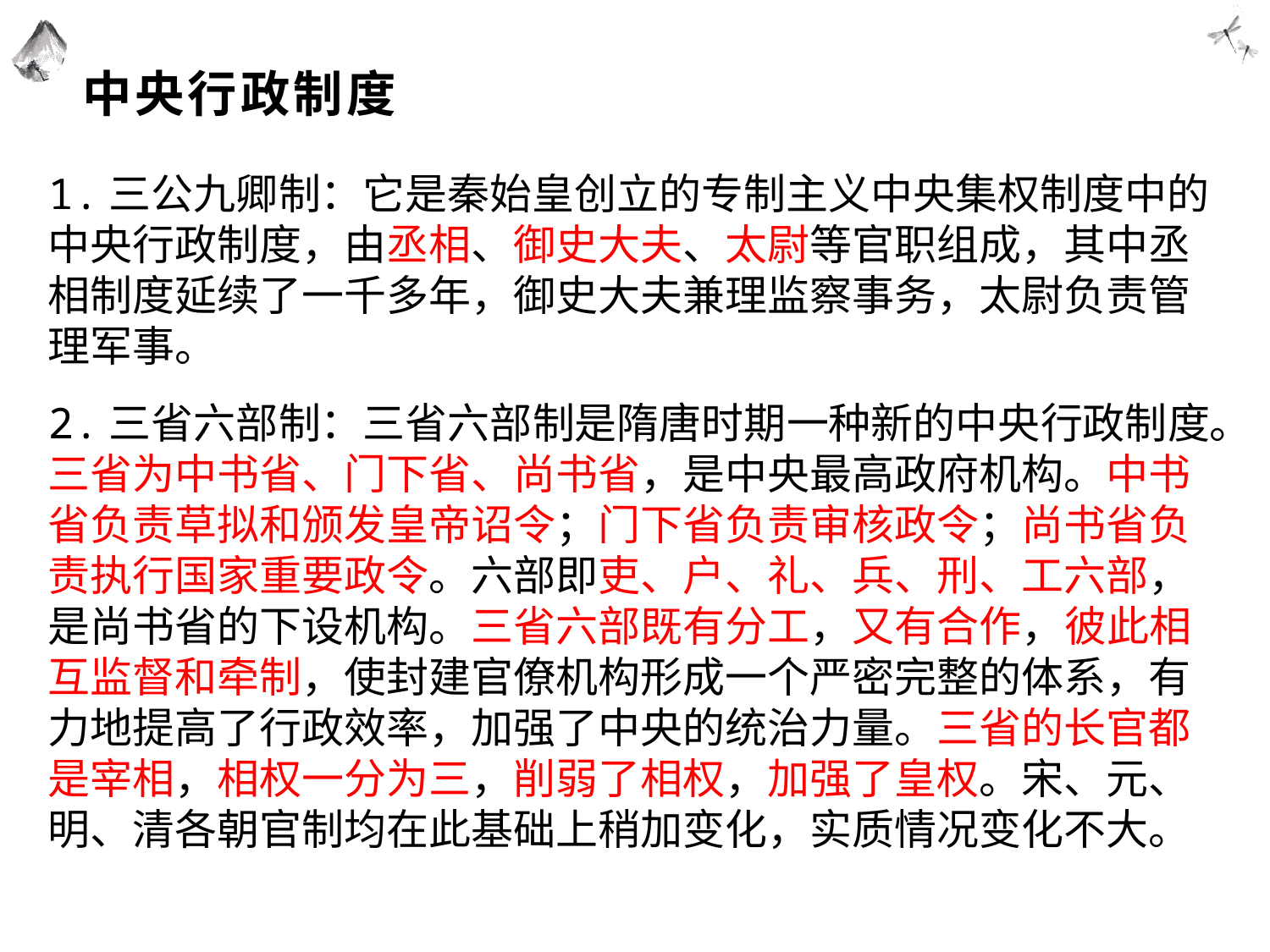

# 中央行政制度
1.三公九卿制：它是秦始皇创立的专制主义中央集权制度中的中央行政制度，由丞相、御史大夫、太尉等官职组成，其中丞相制度延续了一千多年，御史大夫兼理监察事务，太尉负责管理军事。
2.三省六部制：三省六部制是隋唐时期一种新的中央行政制度。三省为中书省、门下省、尚书省，是中央最高政府机构。中书省负责草拟和颁发皇帝诏令；门下省负责审核政令；尚书省负责执行国家重要政令。六部即吏、户、礼、兵、刑、工六部，是尚书省的下设机构。三省六部既有分工，又有合作，彼此相互监督和牵制，使封建官僚机构形成一个严密完整的体系，有力地提高了行政效率，加强了中央的统治力量。三省的长官都是宰相，相权一分为三，削弱了相权，加强了皇权。宋、元、明、清各朝官制均在此基础上稍加变化，实质情况变化不大。